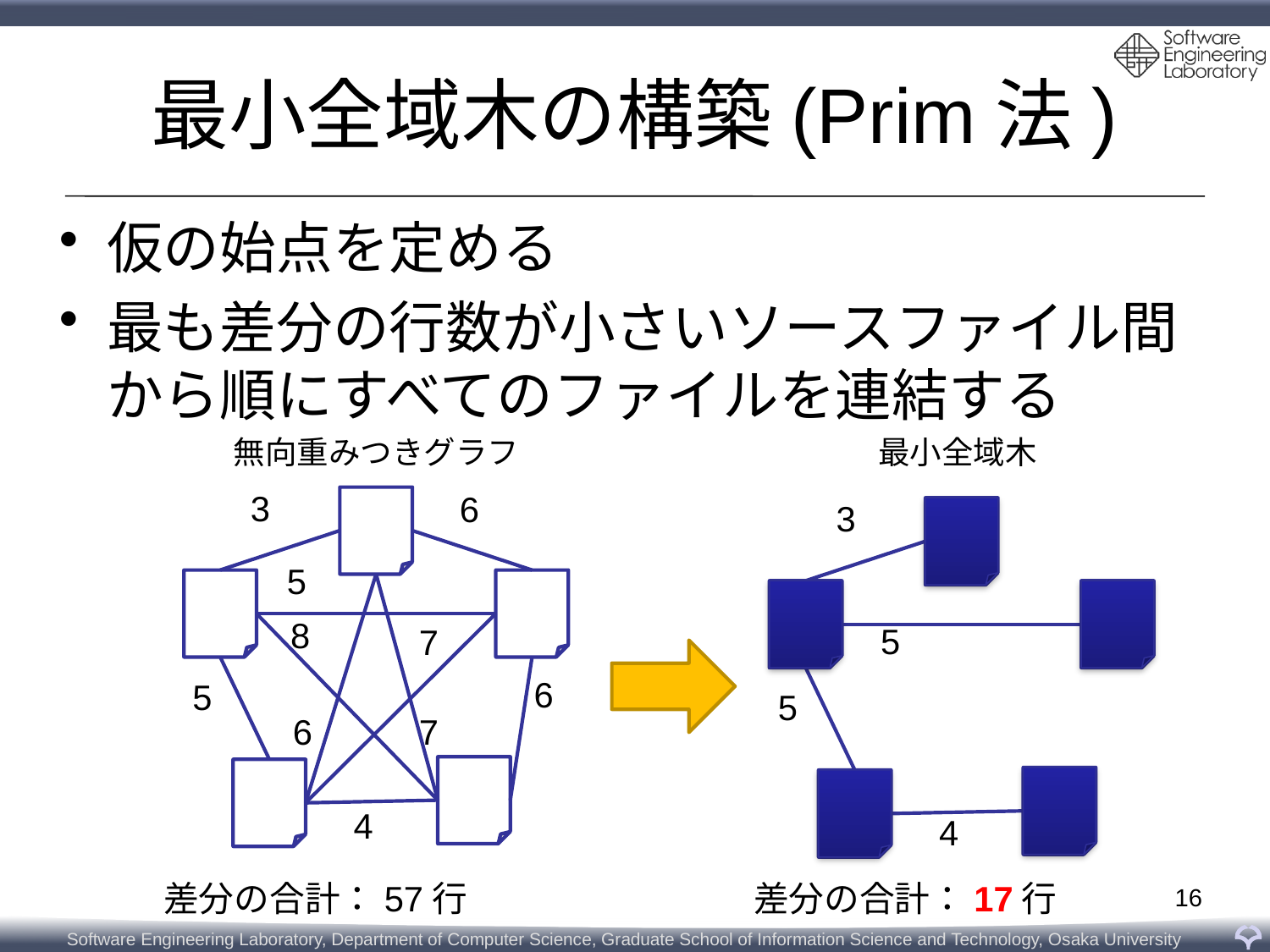

# 最小全域木の構築(Prim法)
仮の始点を定める
最も差分の行数が小さいソースファイル間から順にすべてのファイルを連結する
無向重みつきグラフ
最小全域木
3
6

3

5

8
5
7

6
5
5
6
7

4
4
差分の合計：57行
差分の合計：17行
16